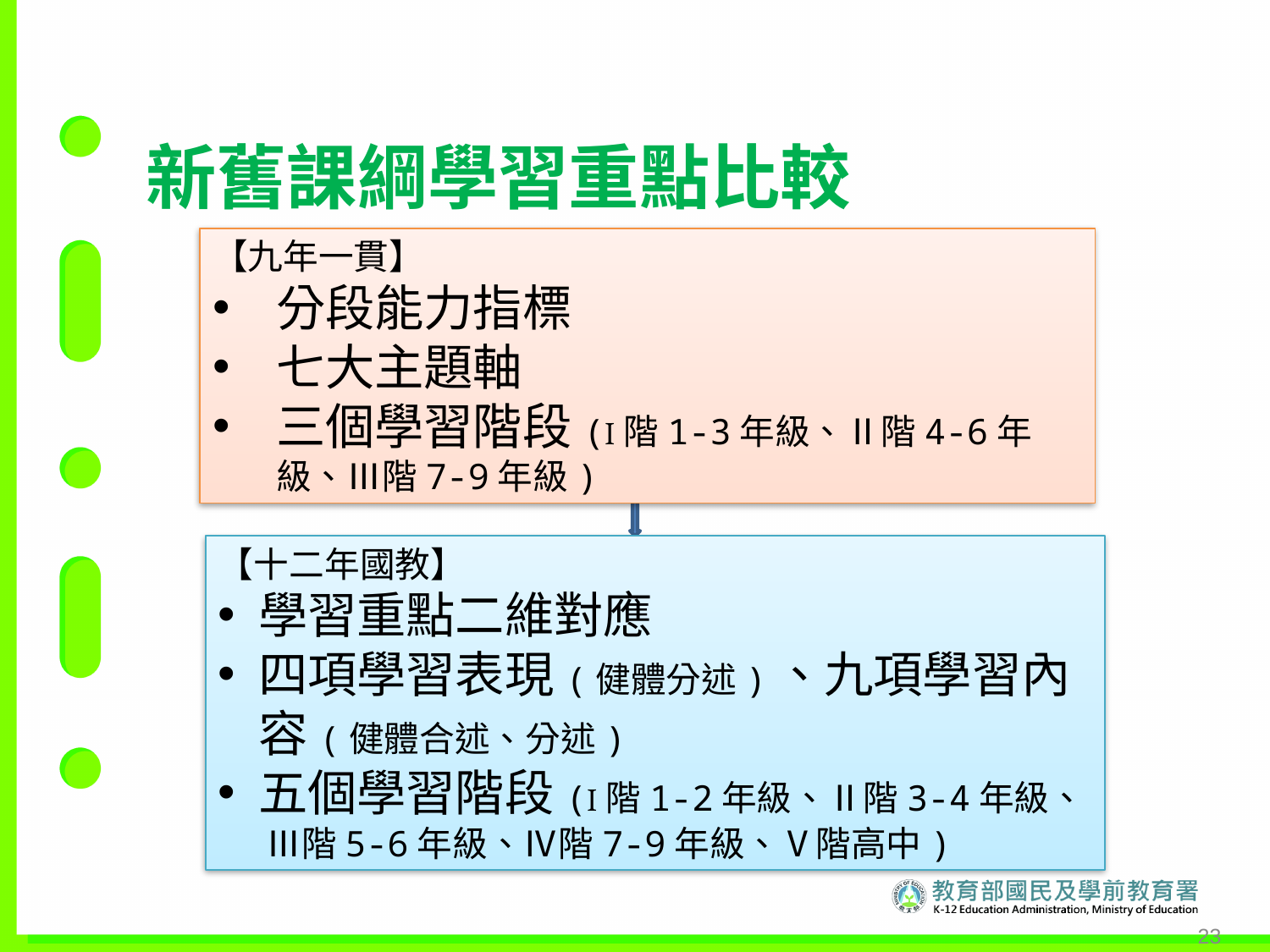

新舊課綱學習重點比較
【九年一貫】
分段能力指標
七大主題軸
三個學習階段(Ⅰ階1-3年級、Ⅱ階4-6年級、Ⅲ階7-9年級)

【十二年國教】
學習重點二維對應
四項學習表現(健體分述)、九項學習內容(健體合述、分述)
五個學習階段(Ⅰ階1-2年級、Ⅱ階3-4年級、  Ⅲ階5-6年級、Ⅳ階7-9年級、Ⅴ階高中)
23